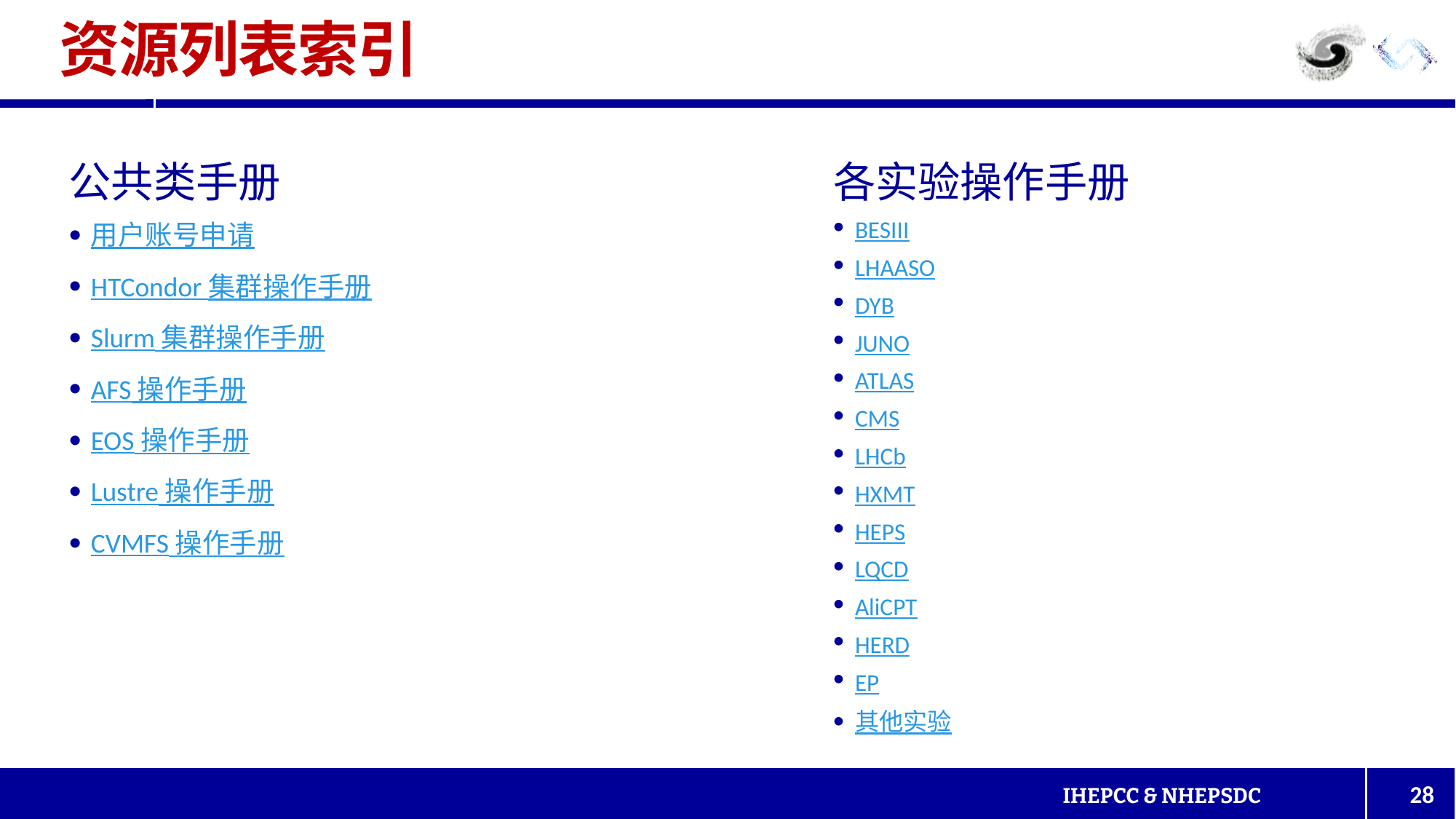

# 资源列表索引
公共类手册
用户账号申请
HTCondor 集群操作手册
Slurm 集群操作手册
AFS 操作手册
EOS 操作手册
Lustre 操作手册
CVMFS 操作手册
各实验操作手册
BESIII
LHAASO
DYB
JUNO
ATLAS
CMS
LHCb
HXMT
HEPS
LQCD
AliCPT
HERD
EP
其他实验